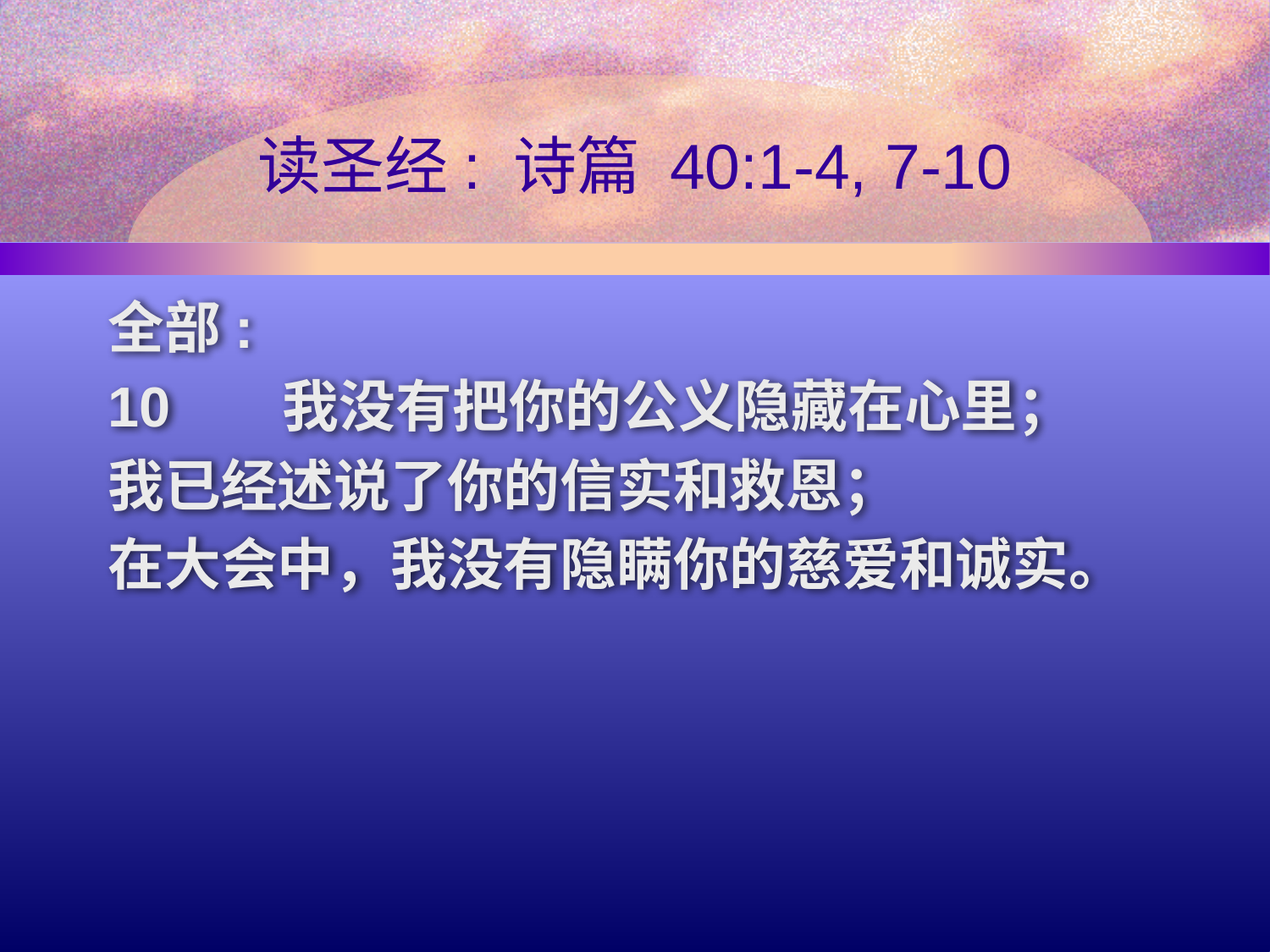

# 读圣经: 诗篇 40:1-4, 7-10
全部:
10	我没有把你的公义隐藏在心里；
我已经述说了你的信实和救恩；
在大会中，我没有隐瞒你的慈爱和诚实。